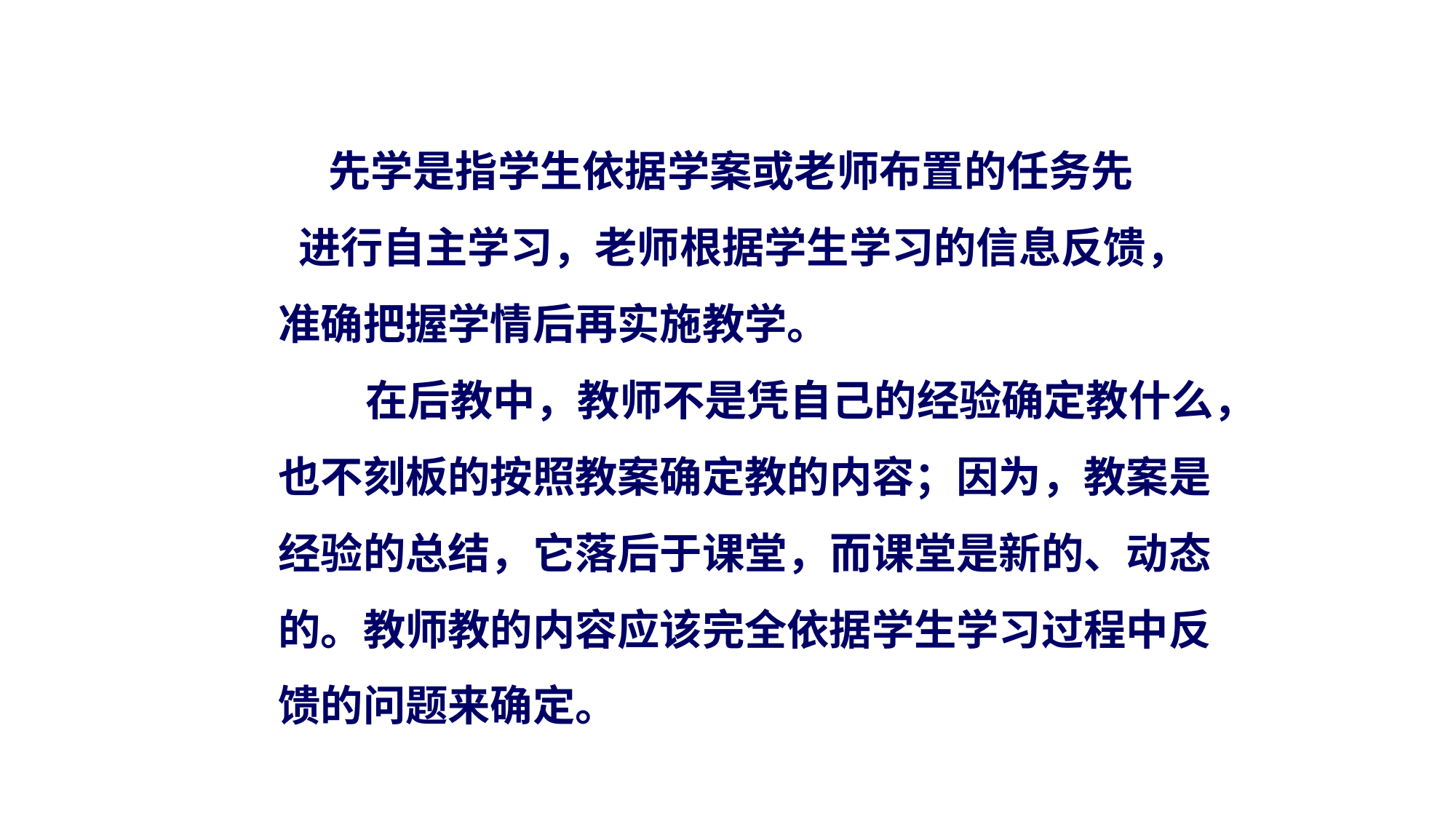

先学是指学生依据学案或老师布置的任务先
 进行自主学习，老师根据学生学习的信息反馈，
准确把握学情后再实施教学。
        在后教中，教师不是凭自己的经验确定教什么，
也不刻板的按照教案确定教的内容；因为，教案是
经验的总结，它落后于课堂，而课堂是新的、动态
的。教师教的内容应该完全依据学生学习过程中反
馈的问题来确定。